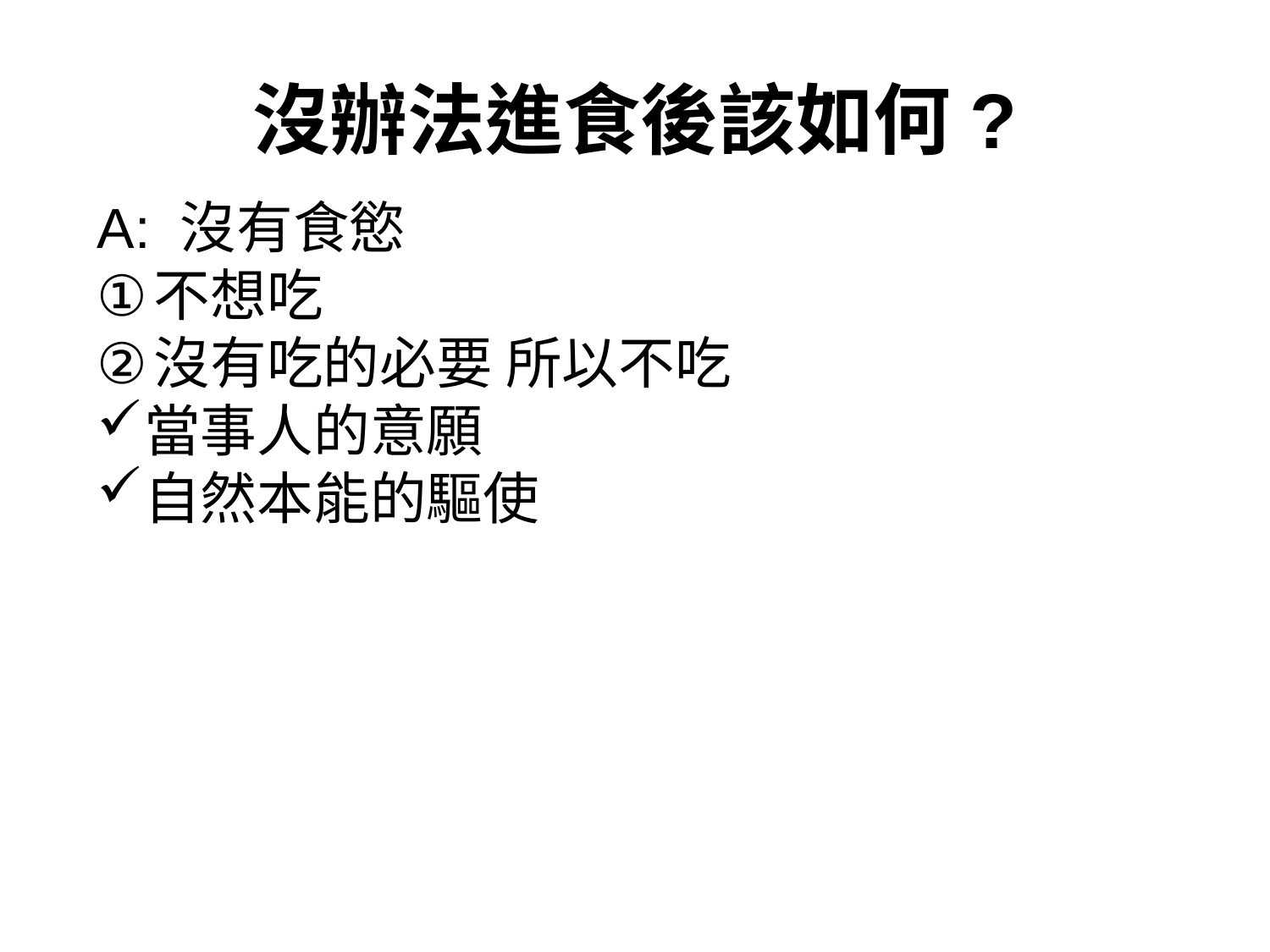

# 沒辦法進食後該如何?
A: 沒有食慾
不想吃
沒有吃的必要 所以不吃
當事人的意願
自然本能的驅使